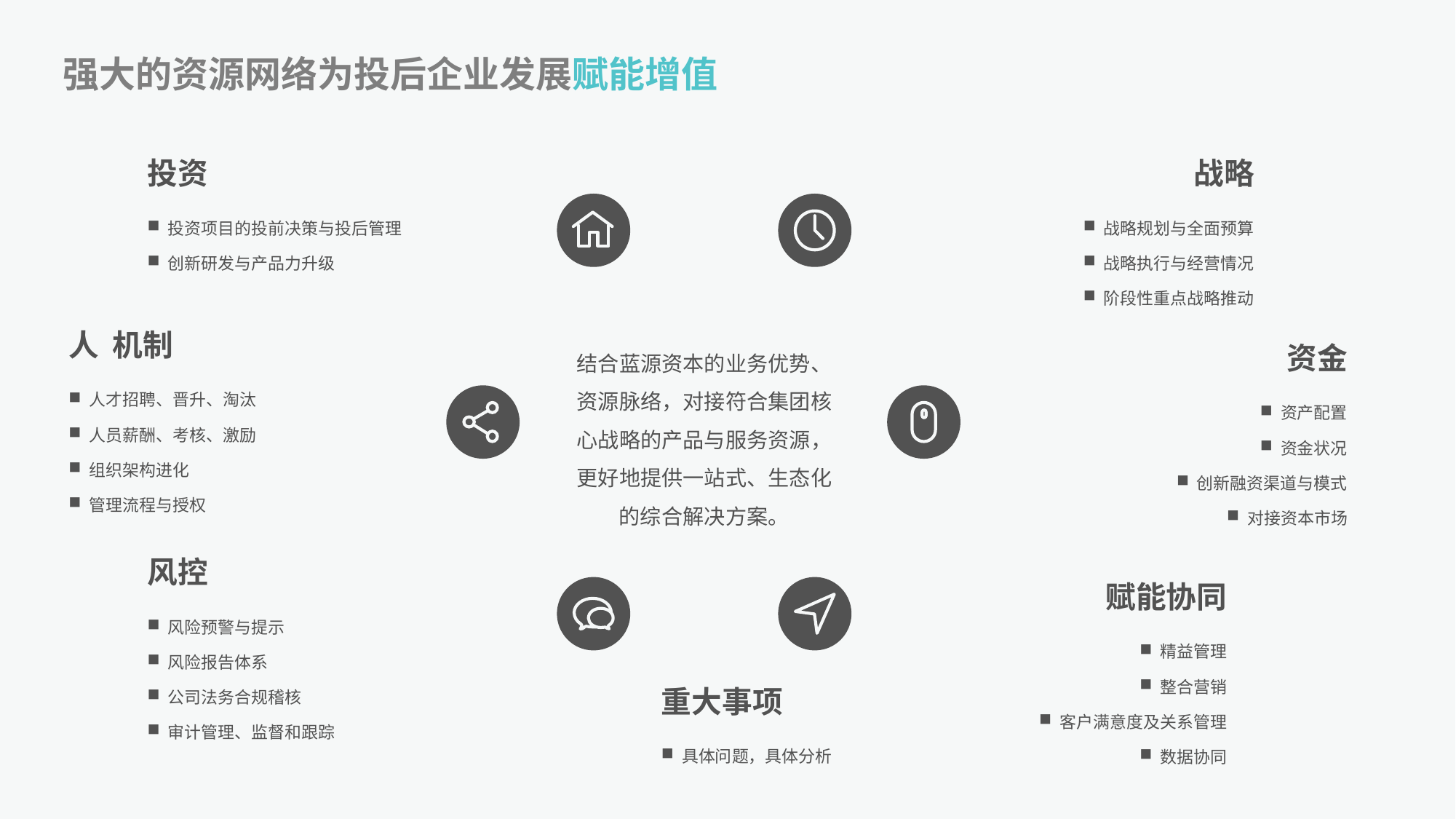

强大的资源网络为投后企业发展赋能增值
投资
战略

投资项目的投前决策与投后管理
创新研发与产品力升级
战略规划与全面预算
战略执行与经营情况
阶段性重点战略推动
人  机制
结合蓝源资本的业务优势、资源脉络，对接符合集团核心战略的产品与服务资源，更好地提供一站式、生态化的综合解决方案。
资金
人才招聘、晋升、淘汰
人员薪酬、考核、激励
组织架构进化
管理流程与授权

资产配置
资金状况
创新融资渠道与模式
对接资本市场
风控
赋能协同

风险预警与提示
风险报告体系
公司法务合规稽核
审计管理、监督和跟踪
精益管理
整合营销
客户满意度及关系管理
数据协同
重大事项
具体问题，具体分析